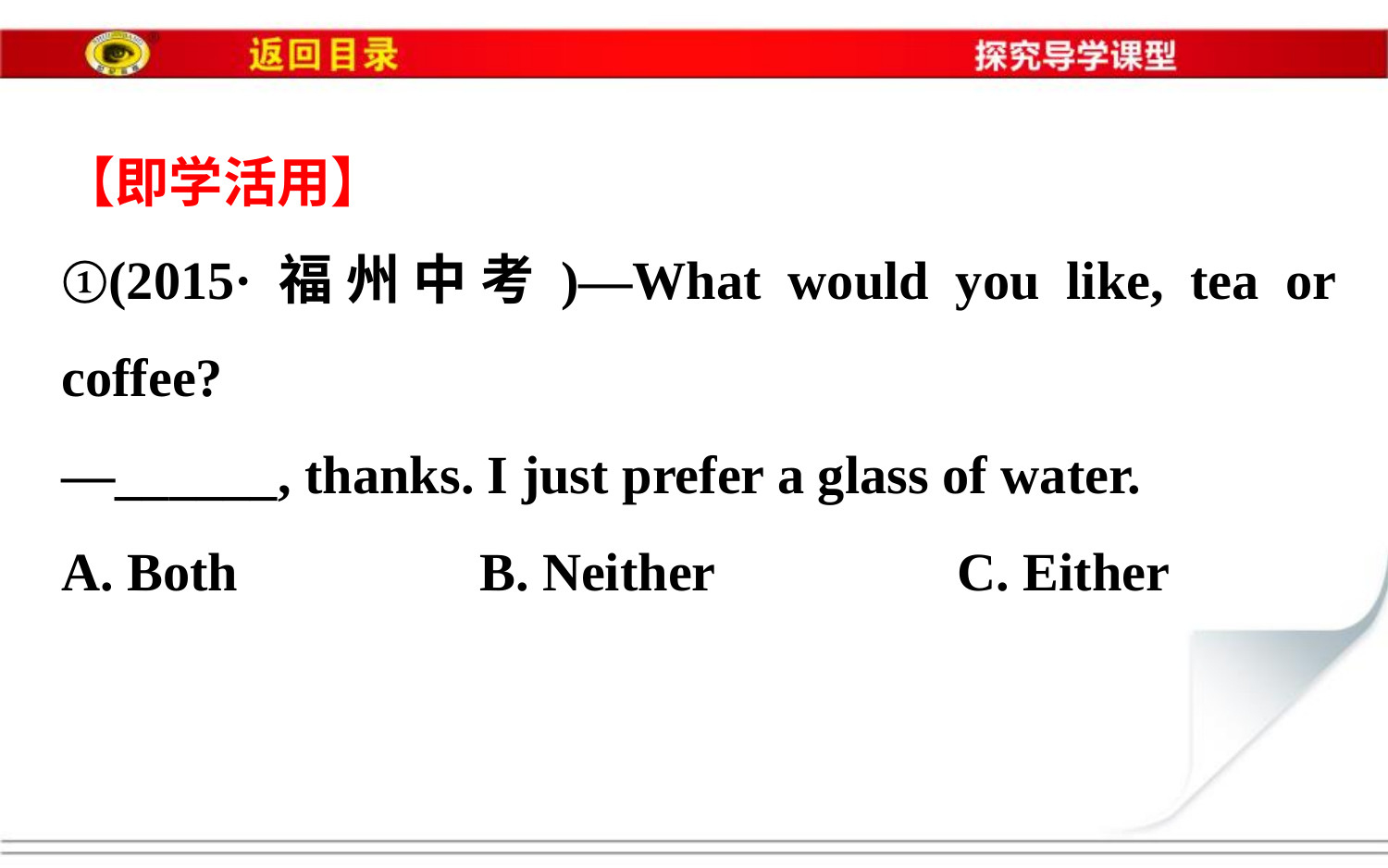

【即学活用】
①(2015·福州中考)—What would you like, tea or coffee?
—______, thanks. I just prefer a glass of water.
A. Both　　　　B. Neither　　　　C. Either